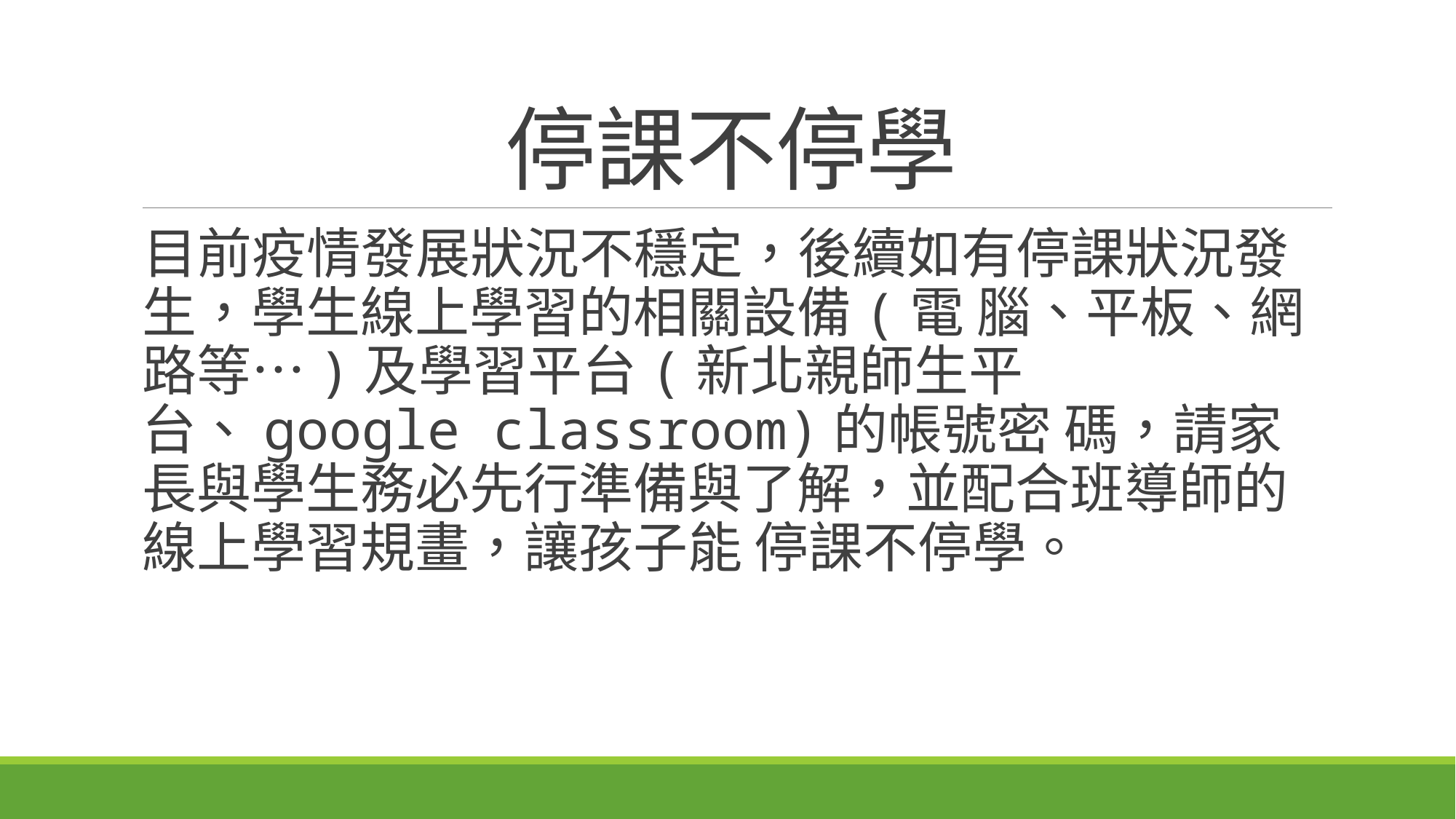

# 停課不停學
目前疫情發展狀況不穩定，後續如有停課狀況發生，學生線上學習的相關設備(電 腦、平板、網路等…)及學習平台(新北親師生平台、google classroom)的帳號密 碼，請家長與學生務必先行準備與了解，並配合班導師的線上學習規畫，讓孩子能 停課不停學。